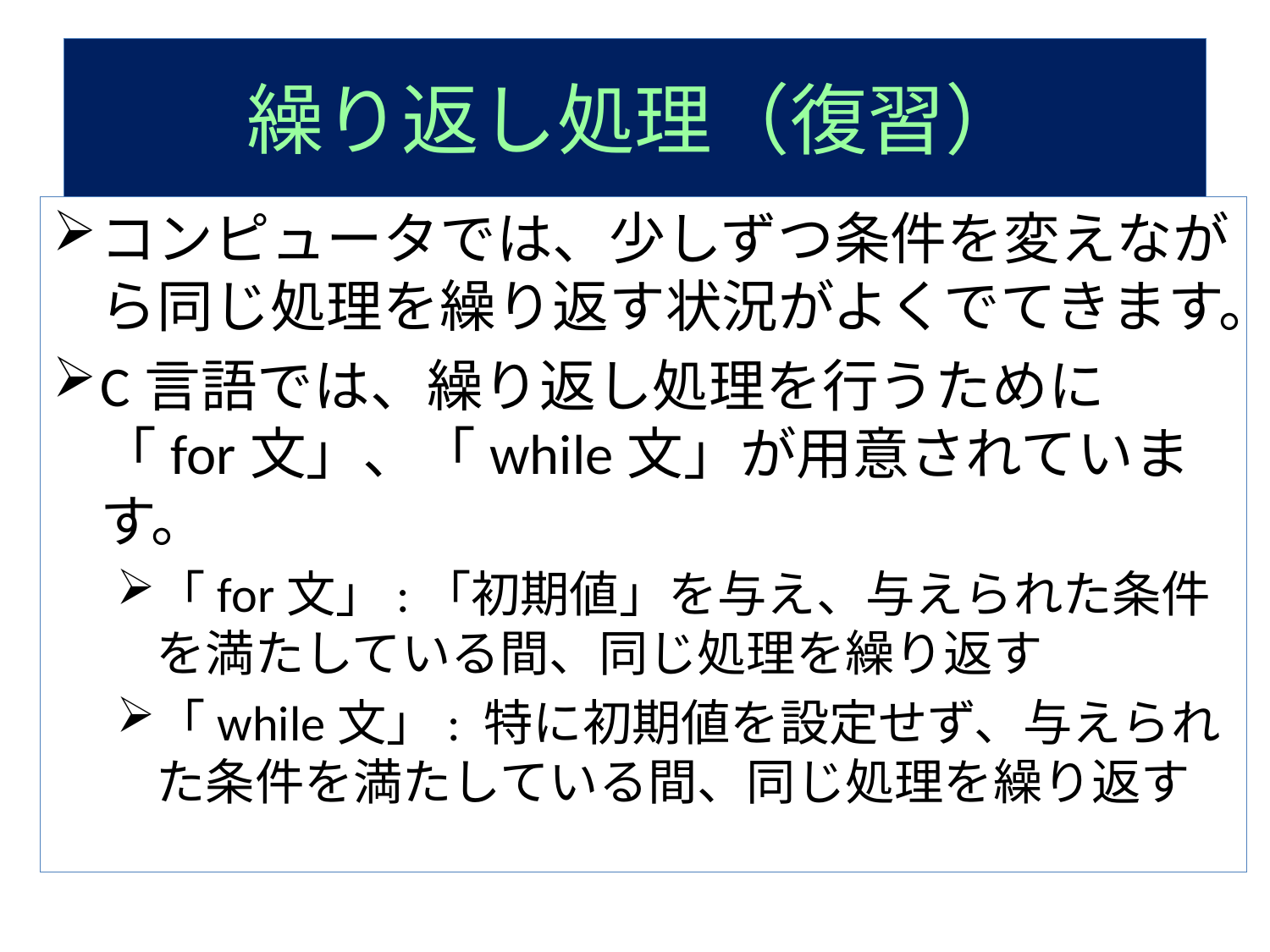

# 繰り返し処理（復習）
コンピュータでは、少しずつ条件を変えながら同じ処理を繰り返す状況がよくでてきます。
C言語では、繰り返し処理を行うために「for文」、「while文」が用意されています。
「for文」:「初期値」を与え、与えられた条件を満たしている間、同じ処理を繰り返す
「while文」: 特に初期値を設定せず、与えられた条件を満たしている間、同じ処理を繰り返す